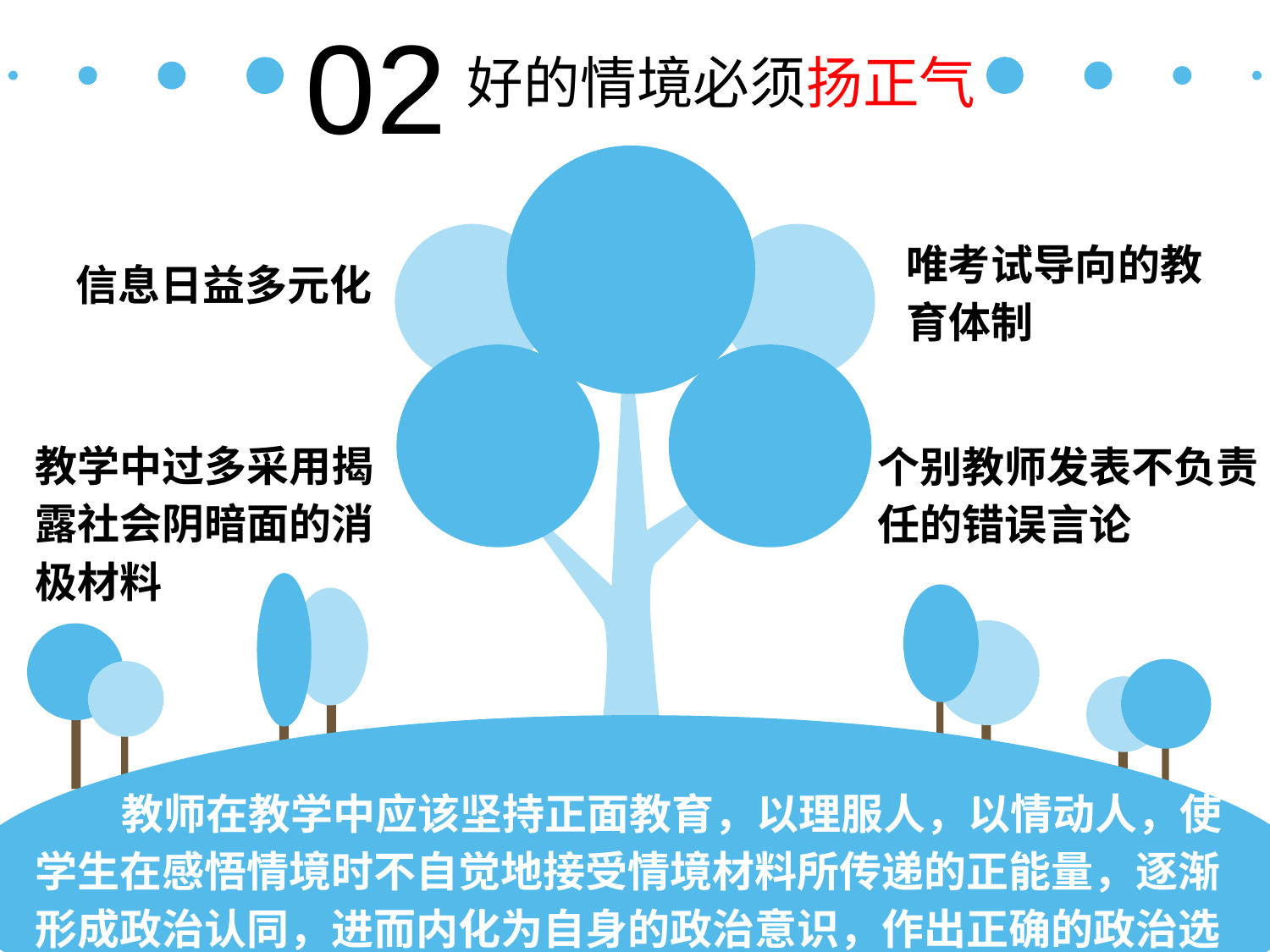

02
好的情境必须扬正气

唯考试导向的教育体制
信息日益多元化

教学中过多采用揭露社会阴暗面的消极材料
个别教师发表不负责任的错误言论

        教师在教学中应该坚持正面教育，以理服人，以情动人，使学生在感悟情境时不自觉地接受情境材料所传递的正能量，逐渐形成政治认同，进而内化为自身的政治意识，作出正确的政治选择。